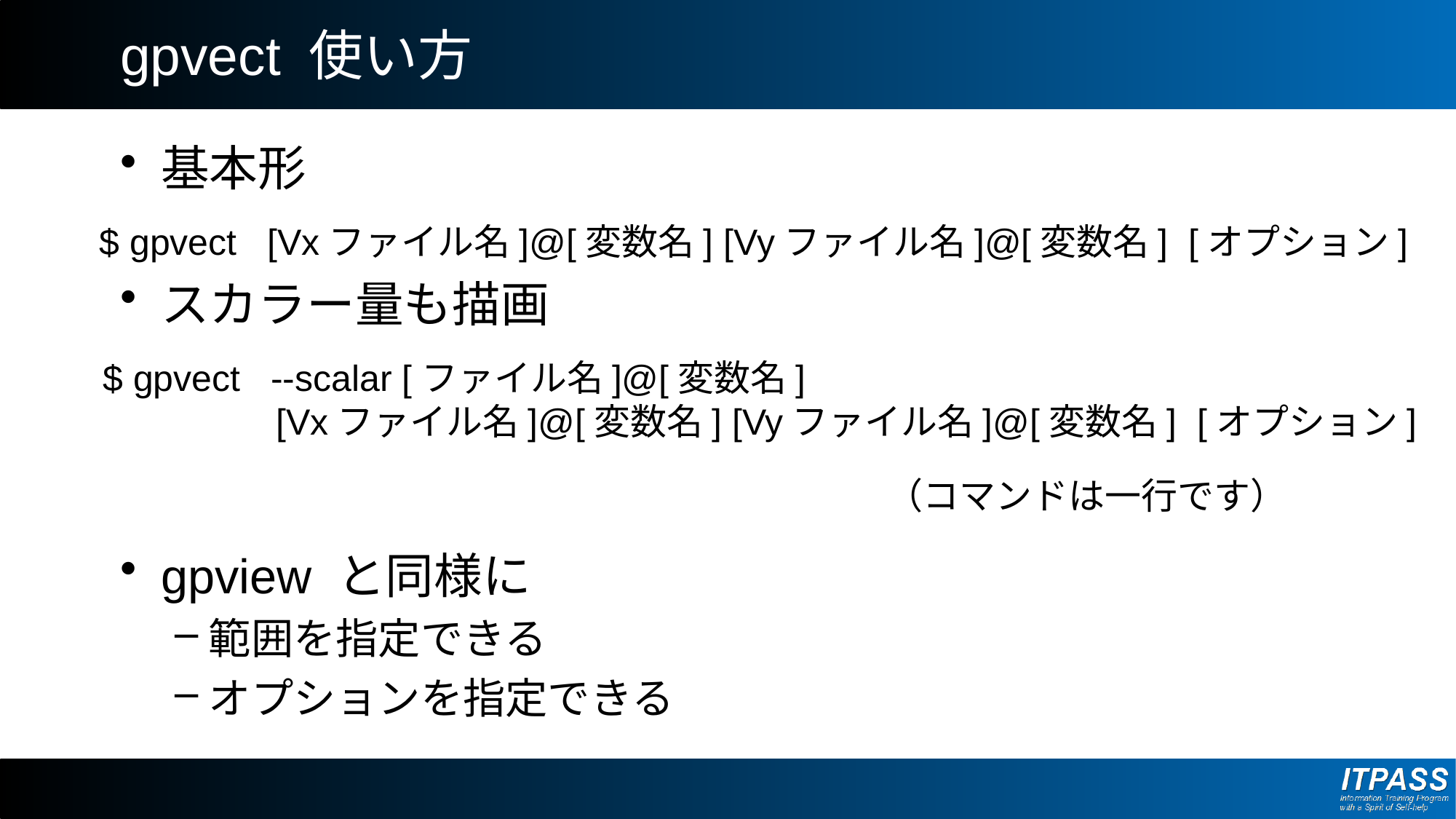

# gpvect 使い方
基本形

スカラー量も描画

gpview と同様に
範囲を指定できる
オプションを指定できる

$ gpvect   [Vxファイル名]@[変数名] [Vyファイル名]@[変数名]  [オプション]
$ gpvect   --scalar [ファイル名]@[変数名]
                 [Vxファイル名]@[変数名] [Vyファイル名]@[変数名]  [オプション]
（コマンドは一行です）